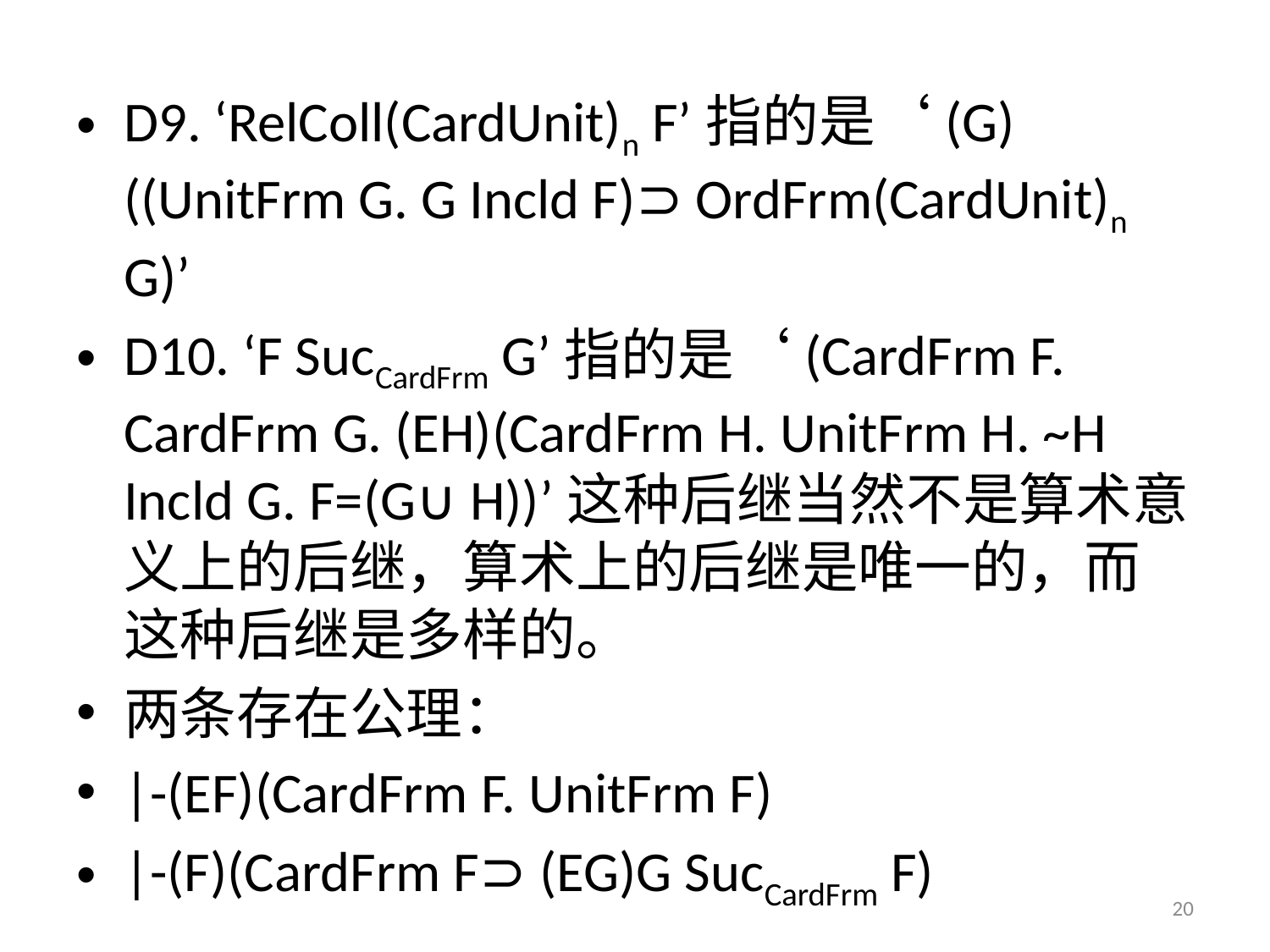

D9. ‘RelColl(CardUnit)n F’指的是‘(G)((UnitFrm G. G Incld F)⊃ OrdFrm(CardUnit)n G)’
D10. ‘F SucCardFrm G’指的是‘(CardFrm F. CardFrm G. (EH)(CardFrm H. UnitFrm H. ~H Incld G. F=(G∪ H))’这种后继当然不是算术意义上的后继，算术上的后继是唯一的，而这种后继是多样的。
两条存在公理：
|-(EF)(CardFrm F. UnitFrm F)
|-(F)(CardFrm F⊃ (EG)G SucCardFrm F)

20